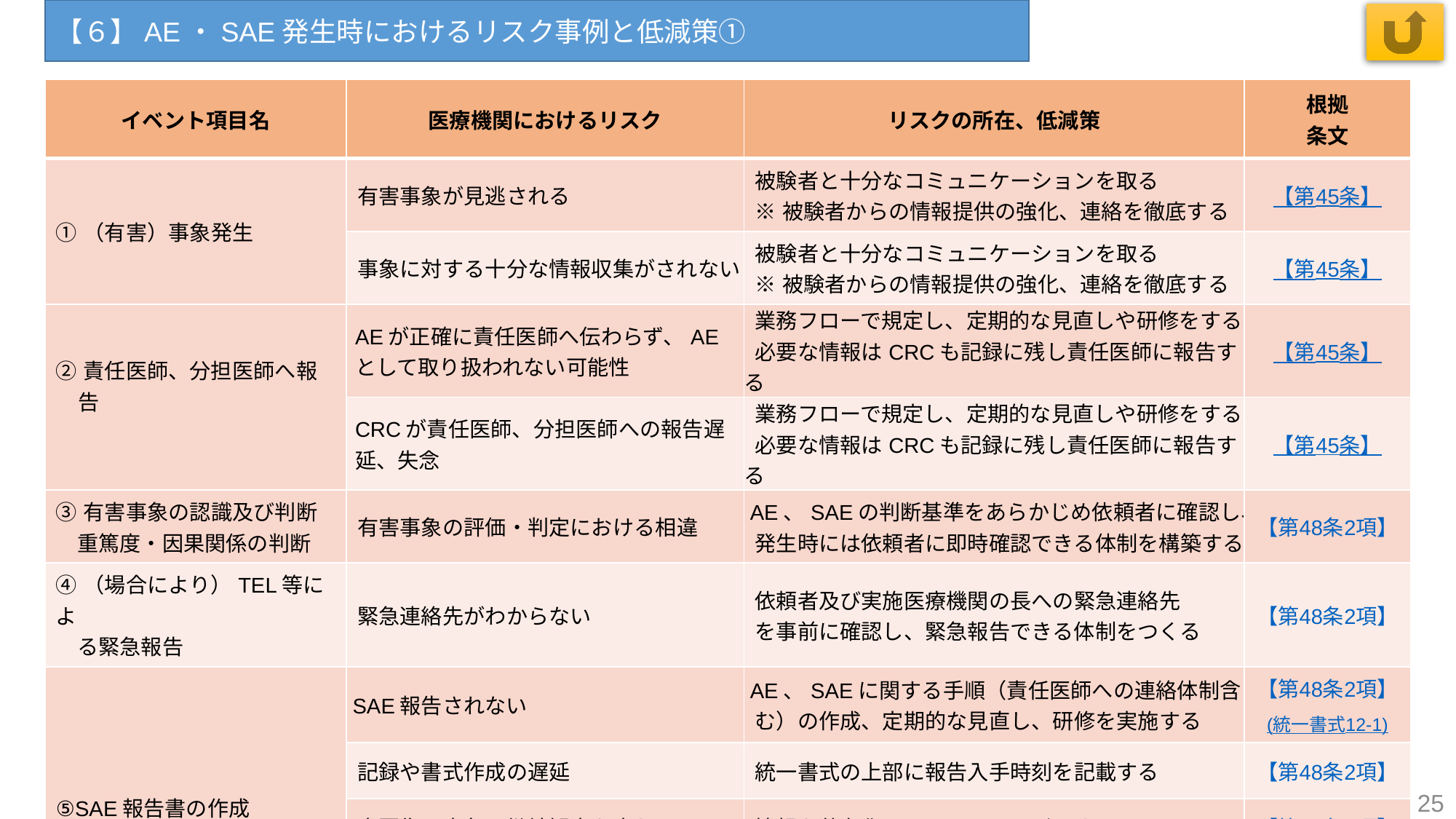

【６】AE・SAE発生時におけるリスク事例と低減策①

| イベント項目名 | 医療機関におけるリスク | リスクの所在、低減策 | 根拠 条文 |
| --- | --- | --- | --- |
| ①（有害）事象発生 | 有害事象が見逃される | 被験者と十分なコミュニケーションを取る ※被験者からの情報提供の強化、連絡を徹底する | 【第45条】 |
|  | 事象に対する十分な情報収集がされない | 被験者と十分なコミュニケーションを取る ※被験者からの情報提供の強化、連絡を徹底する | 【第45条】 |
| ②責任医師、分担医師へ報告 | AEが正確に責任医師へ伝わらず、AEとして取り扱われない可能性 | 業務フローで規定し、定期的な見直しや研修をする 必要な情報はCRCも記録に残し責任医師に報告する | 【第45条】 |
|  | CRCが責任医師、分担医師への報告遅延、失念 | 業務フローで規定し、定期的な見直しや研修をする 必要な情報はCRCも記録に残し責任医師に報告する | 【第45条】 |
| ③有害事象の認識及び判断 　重篤度・因果関係の判断 | 有害事象の評価・判定における相違 | AE、SAEの判断基準をあらかじめ依頼者に確認し、 発生時には依頼者に即時確認できる体制を構築する | 【第48条2項】 |
| ④（場合により）TEL等によ 　る緊急報告 | 緊急連絡先がわからない | 依頼者及び実施医療機関の長への緊急連絡先 を事前に確認し、緊急報告できる体制をつくる | 【第48条2項】 |
| ⑤SAE報告書の作成 | SAE報告されない | AE、SAEに関する手順（責任医師への連絡体制含 む）の作成、定期的な見直し、研修を実施する | 【第48条2項】 (統一書式12-1) |
|  | 記録や書式作成の遅延 | 統一書式の上部に報告入手時刻を記載する | 【第48条2項】 |
|  | 未回復の事象の継続観察を忘れる | 情報を共有化し、チームでカバーする | 【第48条2項】 |
|  | 被験者情報のマスキング忘れ | CRCが補助的に報告書を確認する あらかじめマスキングの必要な情報を確認してお き、提出前にダブルチェックする | 【第48条2項】 |